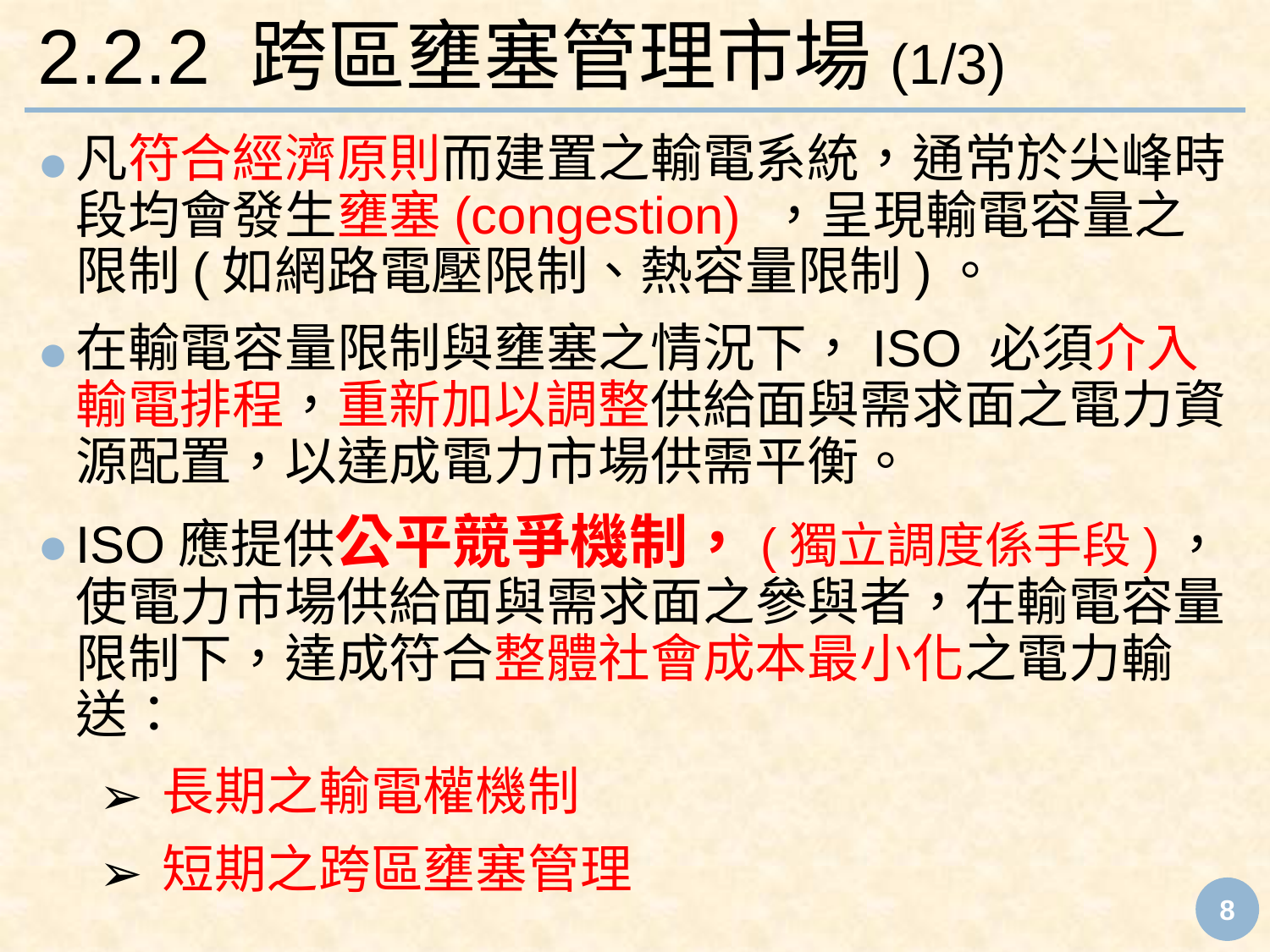

# 2.2.2 跨區壅塞管理市場(1/3)
凡符合經濟原則而建置之輸電系統，通常於尖峰時段均會發生壅塞(congestion) ，呈現輸電容量之限制(如網路電壓限制、熱容量限制)。
在輸電容量限制與壅塞之情況下，ISO 必須介入輸電排程，重新加以調整供給面與需求面之電力資源配置，以達成電力市場供需平衡。
ISO應提供公平競爭機制，(獨立調度係手段)，使電力市場供給面與需求面之參與者，在輸電容量限制下，達成符合整體社會成本最小化之電力輸送：
長期之輸電權機制
短期之跨區壅塞管理
8